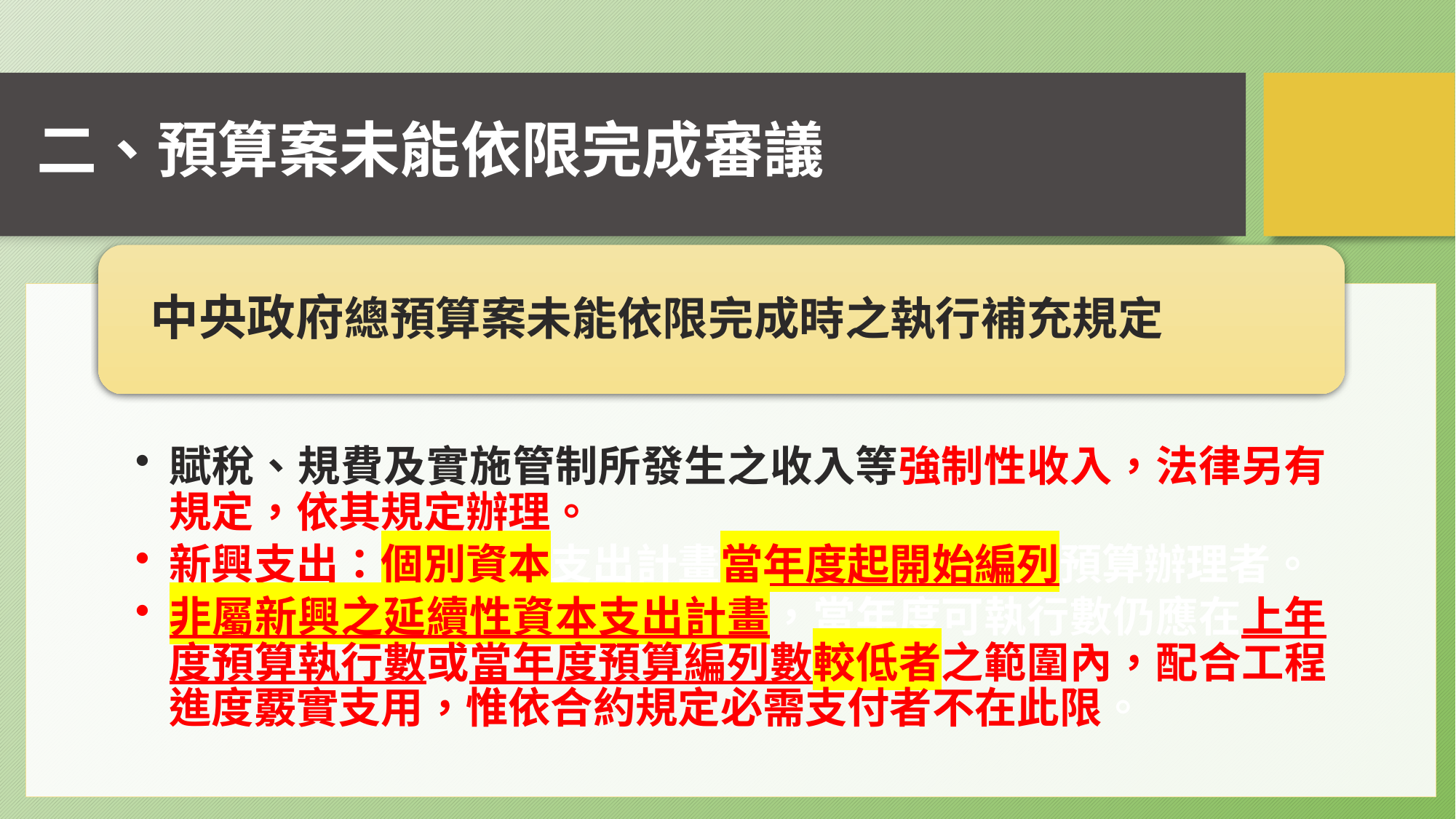

# 二、預算案未能依限完成審議
賦稅、規費及實施管制所發生之收入等強制性收入，法律另有規定，依其規定辦理。
新興支出：個別資本支出計畫當年度起開始編列預算辦理者。
非屬新興之延續性資本支出計畫，當年度可執行數仍應在上年度預算執行數或當年度預算編列數較低者之範圍內，配合工程進度覈實支用，惟依合約規定必需支付者不在此限。
中央政府總預算案未能依限完成時之執行補充規定